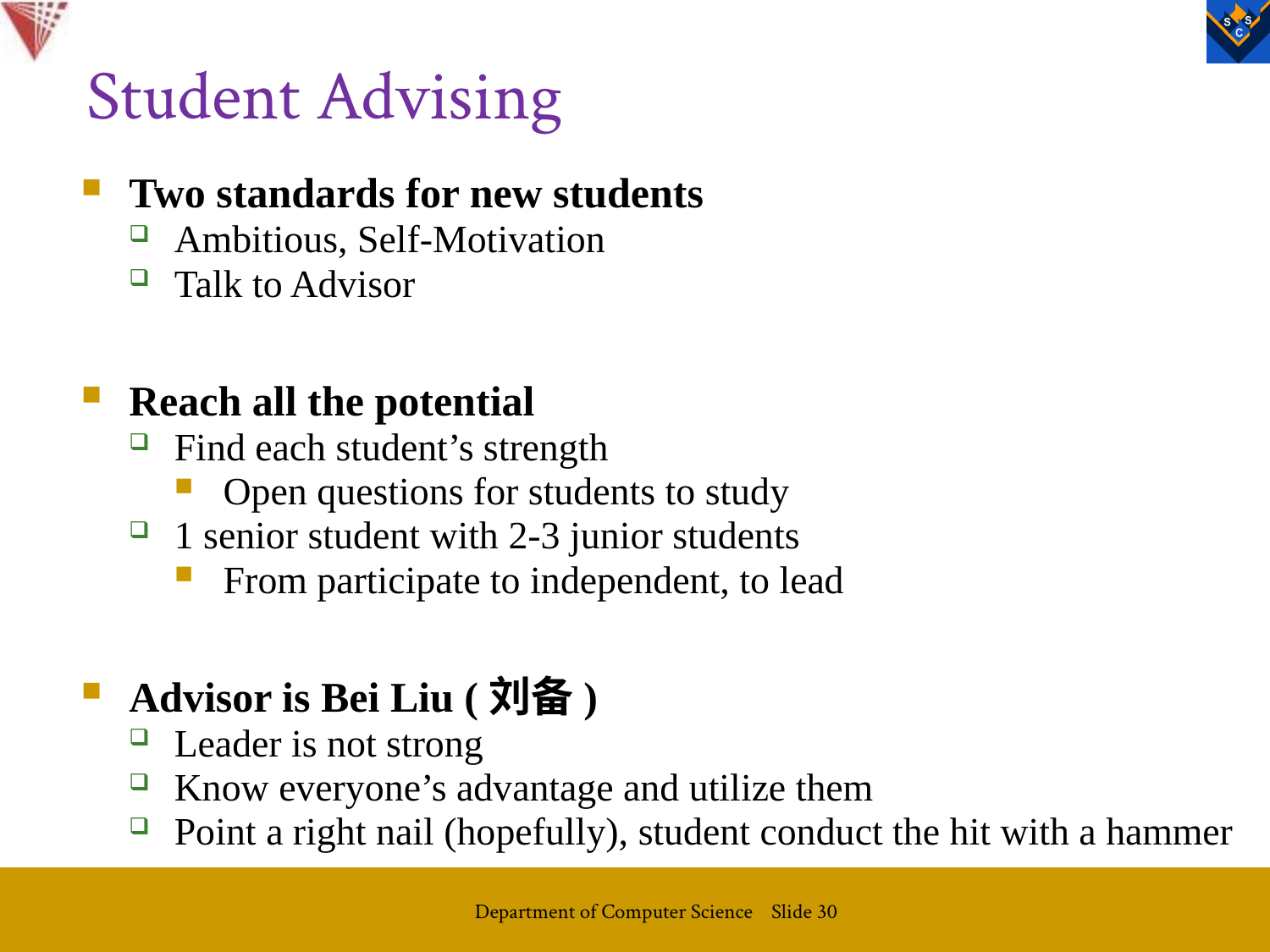

# Student Advising
Two standards for new students
Ambitious, Self-Motivation
Talk to Advisor

Reach all the potential
Find each student’s strength
Open questions for students to study
1 senior student with 2-3 junior students
From participate to independent, to lead

Advisor is Bei Liu (刘备)
Leader is not strong
Know everyone’s advantage and utilize them
Point a right nail (hopefully), student conduct the hit with a hammer

Department of Computer Science    Slide 30